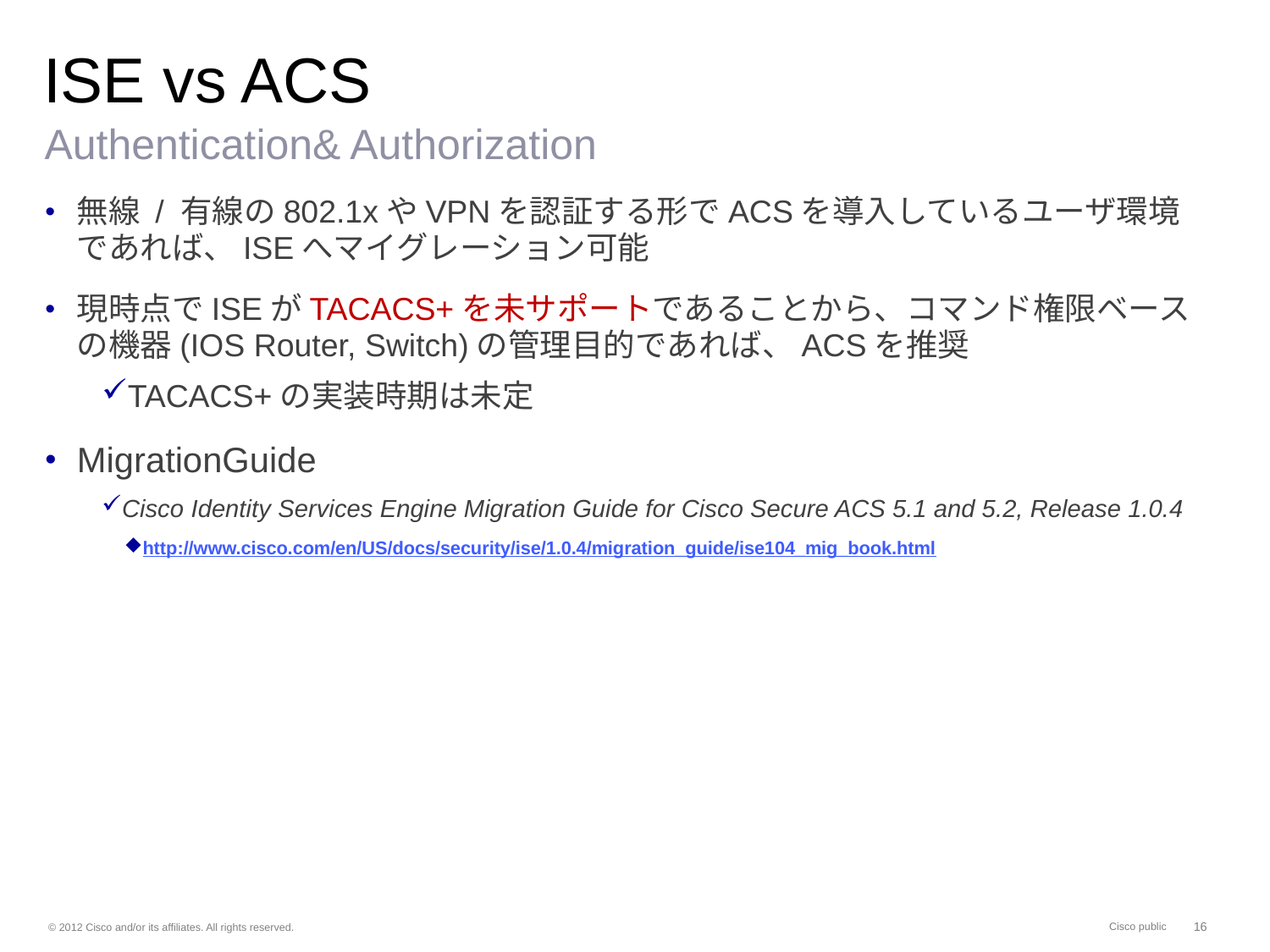

# ISE vs ACS
Authentication& Authorization
無線 / 有線の802.1xやVPNを認証する形でACSを導入しているユーザ環境であれば、ISEへマイグレーション可能
現時点でISEがTACACS+を未サポートであることから、コマンド権限ベースの機器(IOS Router, Switch)の管理目的であれば、ACSを推奨
TACACS+の実装時期は未定
MigrationGuide
Cisco Identity Services Engine Migration Guide for Cisco Secure ACS 5.1 and 5.2, Release 1.0.4
http://www.cisco.com/en/US/docs/security/ise/1.0.4/migration_guide/ise104_mig_book.html